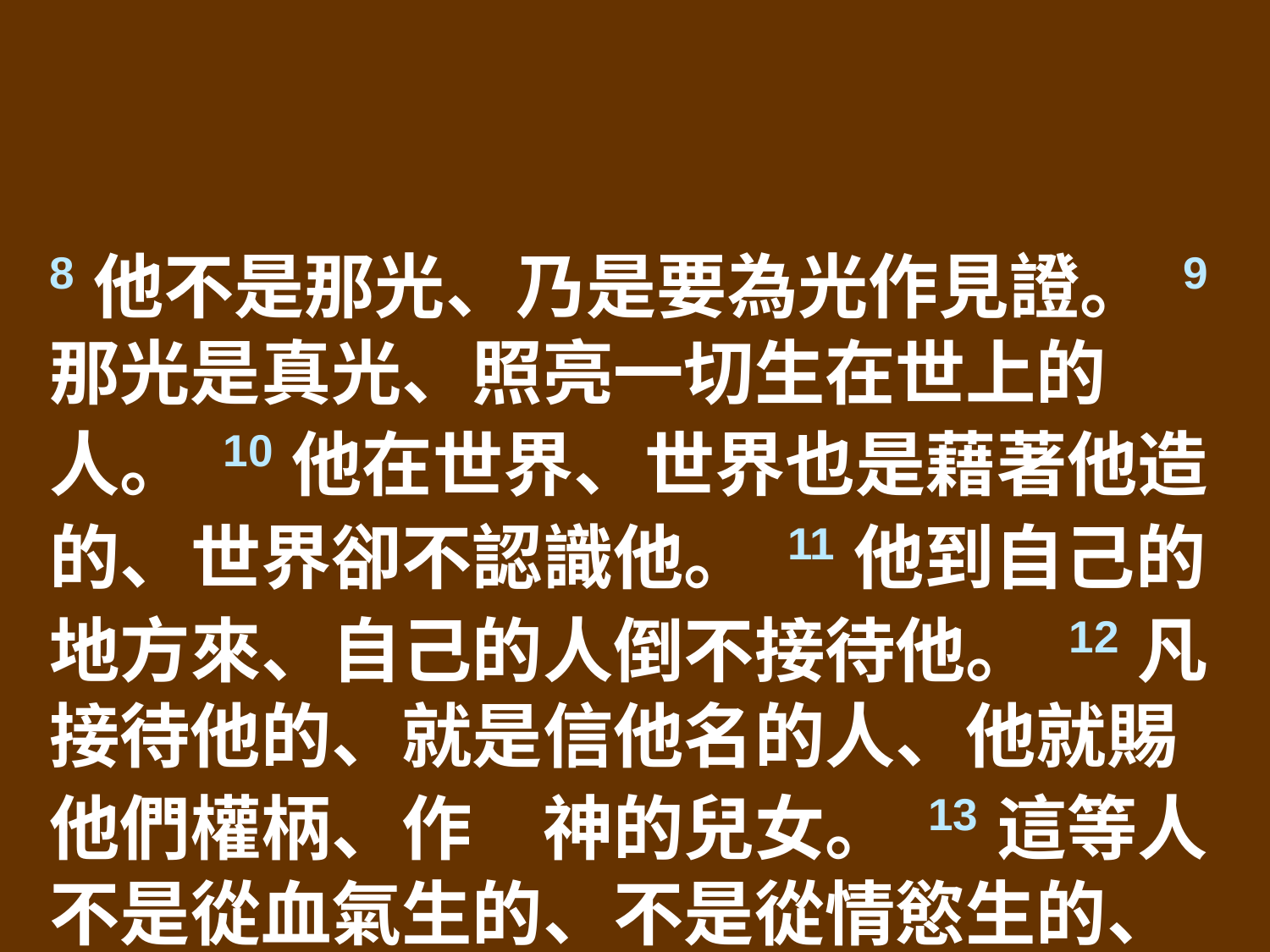

8他不是那光、乃是要為光作見證。 9那光是真光、照亮一切生在世上的人。 10他在世界、世界也是藉著他造的、世界卻不認識他。 11他到自己的地方來、自己的人倒不接待他。 12凡接待他的、就是信他名的人、他就賜他們權柄、作　神的兒女。 13這等人不是從血氣生的、不是從情慾生的、也不是從人意生的、乃是從　神生的。